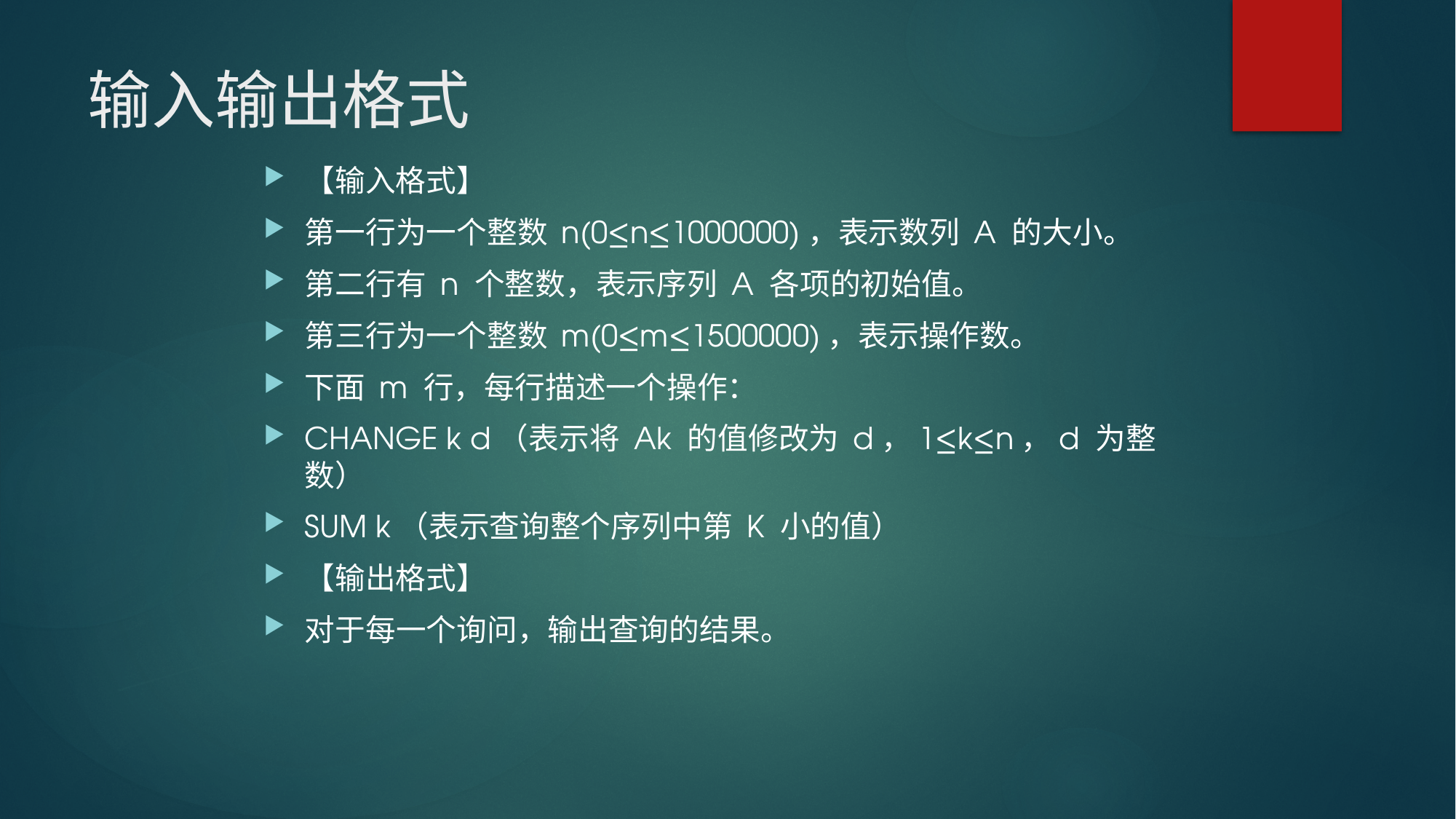

# 输入输出格式
【输入格式】
第一行为一个整数 n(0≤n≤1000000)，表示数列 A 的大小。
第二行有 n 个整数，表示序列 A 各项的初始值。
第三行为一个整数 m(0≤m≤1500000)，表示操作数。
下面 m 行，每行描述一个操作：
CHANGE k d（表示将 Ak 的值修改为 d，1≤k≤n，d 为整数）
SUM k（表示查询整个序列中第 K 小的值）
【输出格式】
对于每一个询问，输出查询的结果。